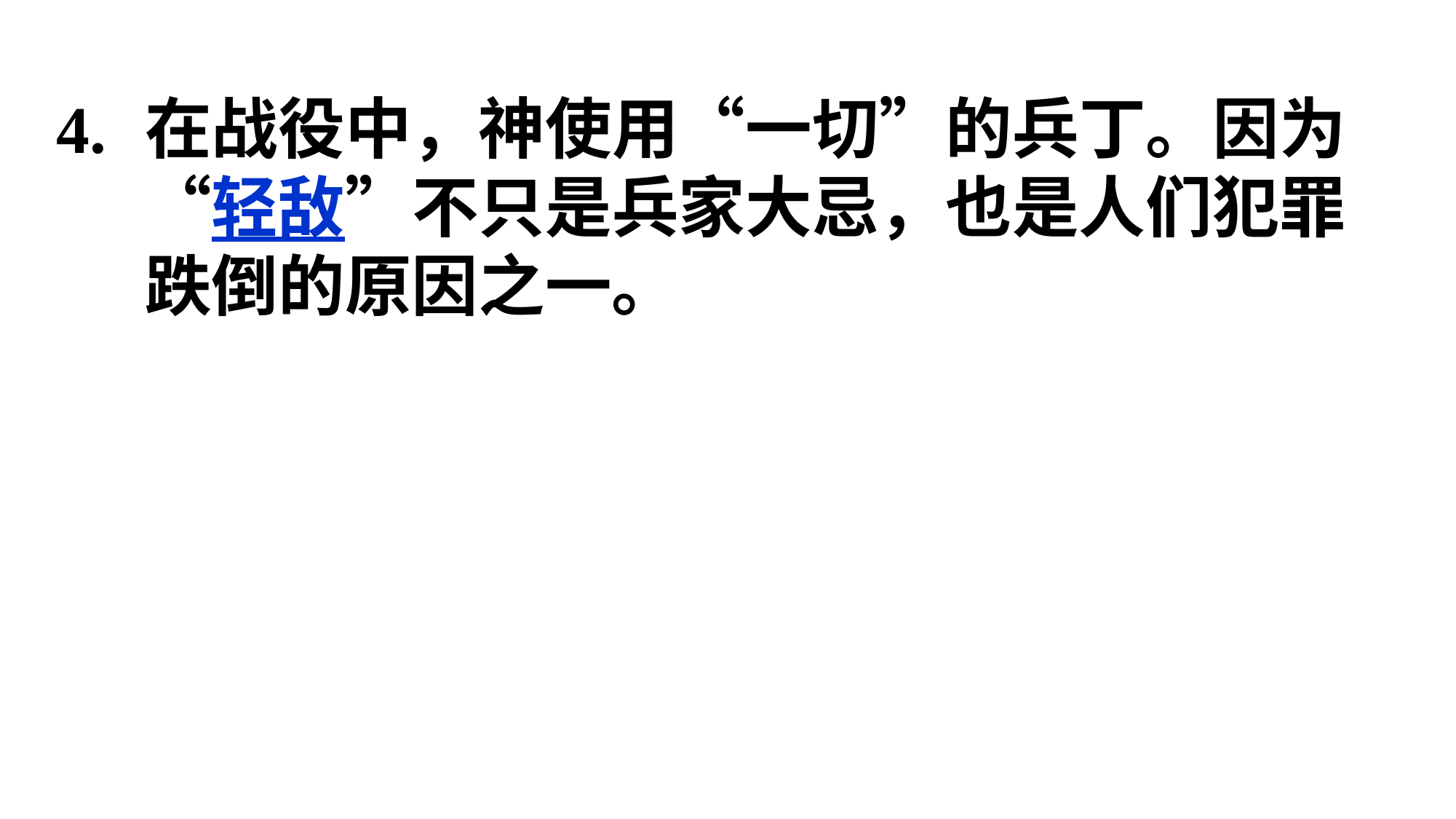

4. 	在战役中，神使用“一切”的兵丁。因为“轻敌”不只是兵家大忌，也是人们犯罪跌倒的原因之一。